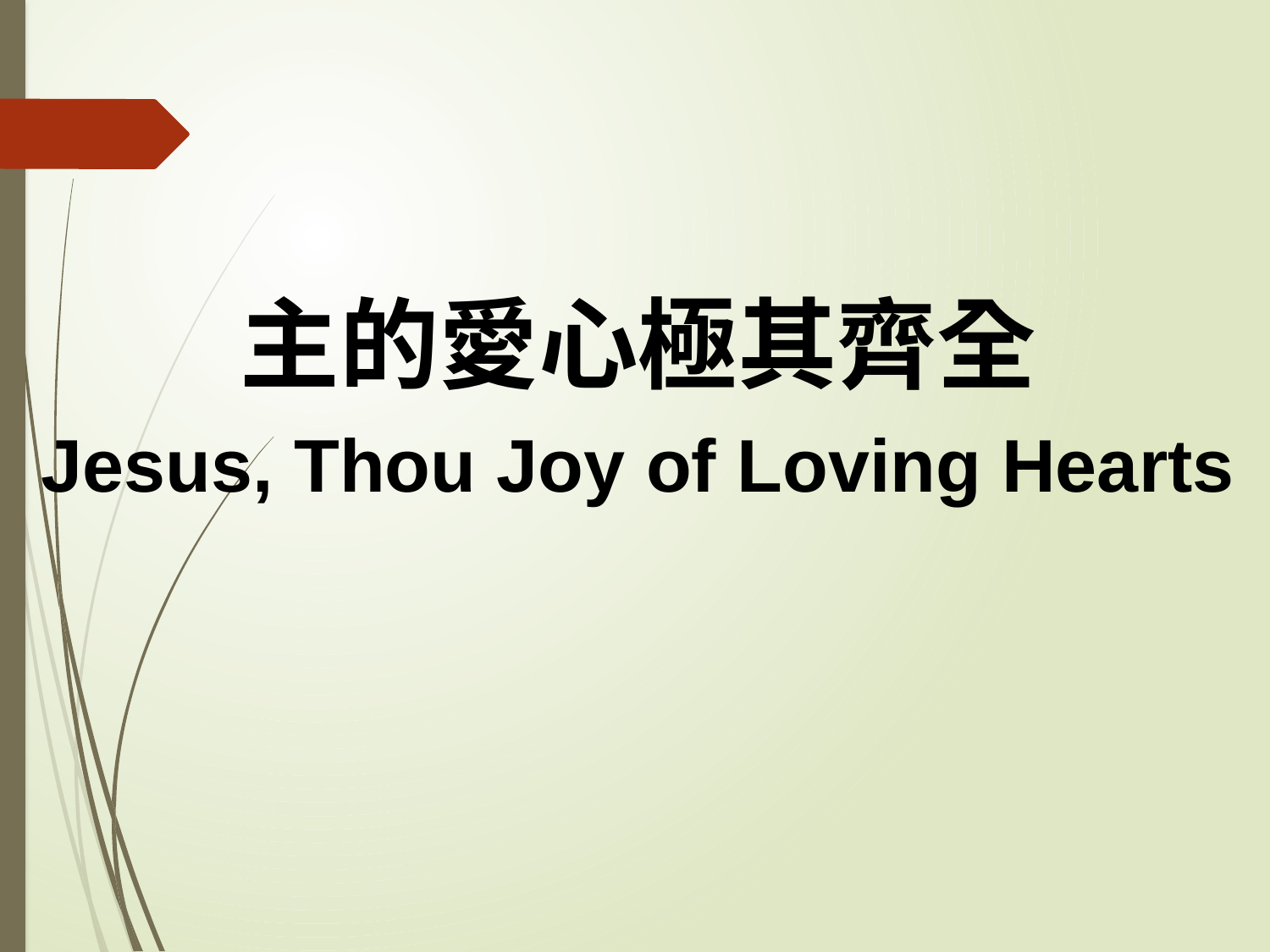

主的愛心極其齊全
Jesus, Thou Joy of Loving Hearts